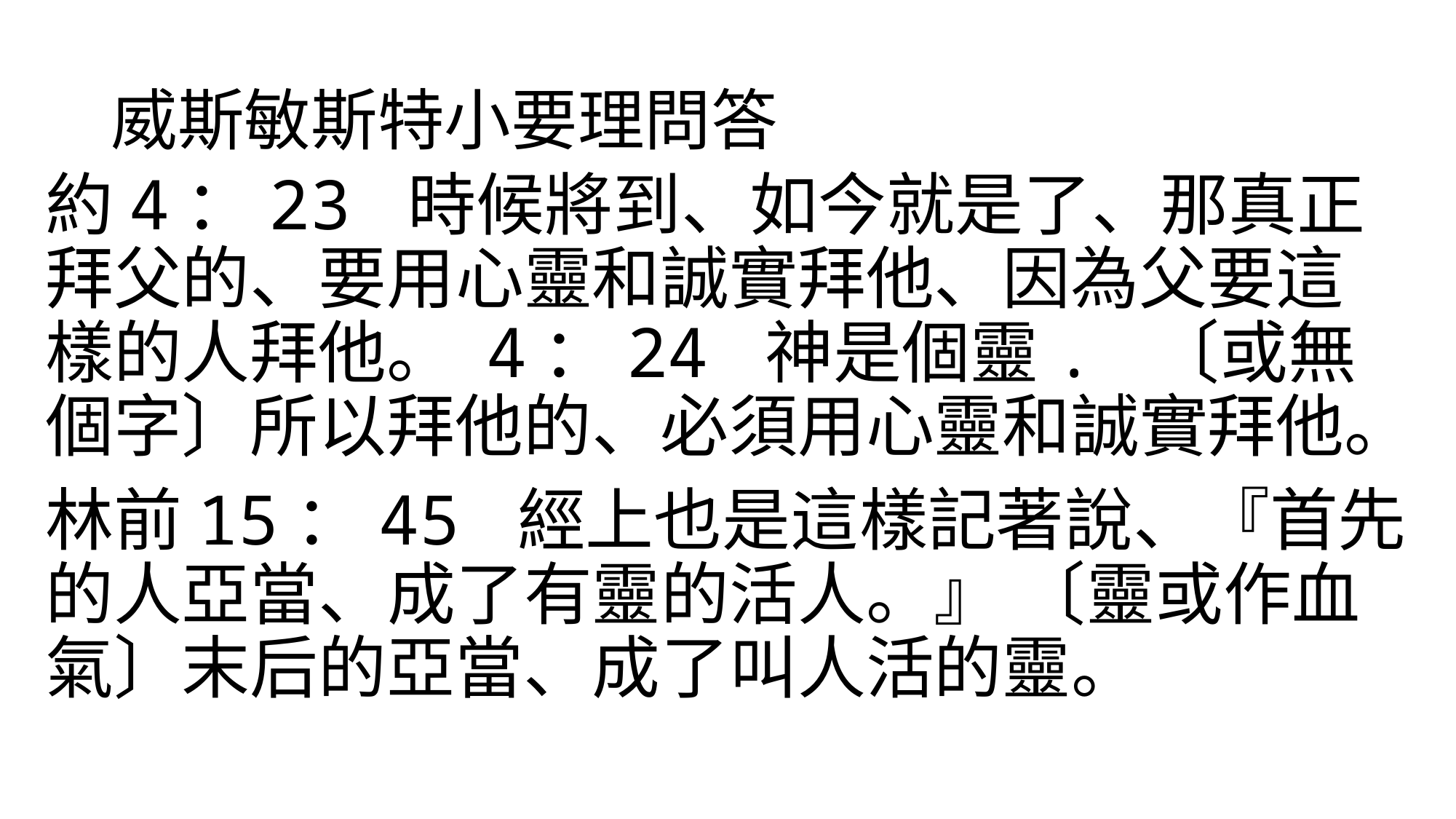

# 威斯敏斯特小要理問答
約4：23 時候將到、如今就是了、那真正拜父的、要用心靈和誠實拜他、因為父要這樣的人拜他。 4：24 神是個靈. 〔或無個字〕所以拜他的、必須用心靈和誠實拜他。
林前15：45 經上也是這樣記著說、『首先的人亞當、成了有靈的活人。』 〔靈或作血氣〕末后的亞當、成了叫人活的靈。